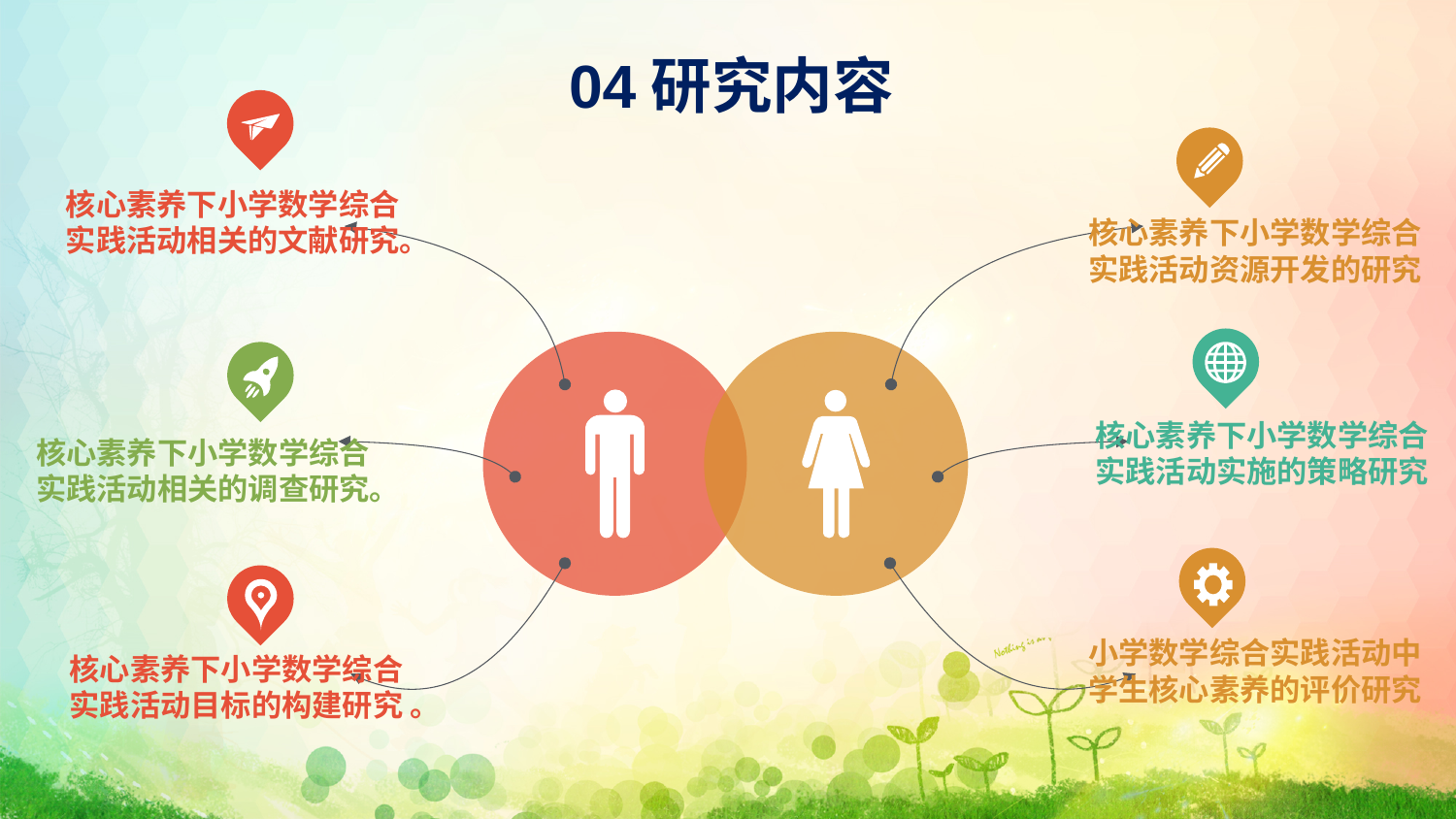

04研究内容

核心素养下小学数学综合实践活动相关的文献研究。

核心素养下小学数学综合实践活动资源开发的研究

核心素养下小学数学综合实践活动实施的策略研究

核心素养下小学数学综合实践活动相关的调查研究。

小学数学综合实践活动中学生核心素养的评价研究

核心素养下小学数学综合实践活动目标的构建研究 。